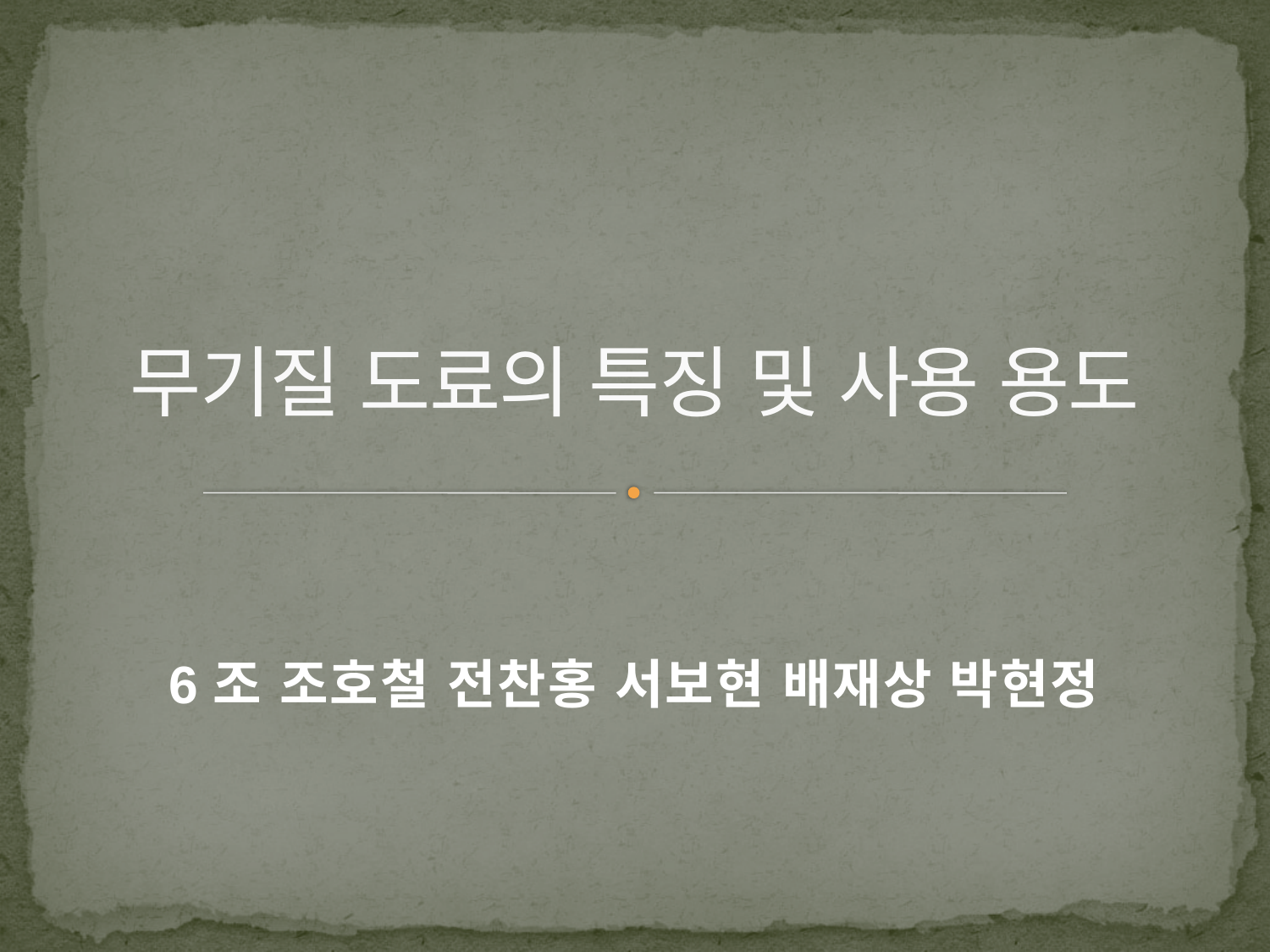

# 무기질 도료의 특징 및 사용 용도
6조 조호철 전찬홍 서보현 배재상 박현정